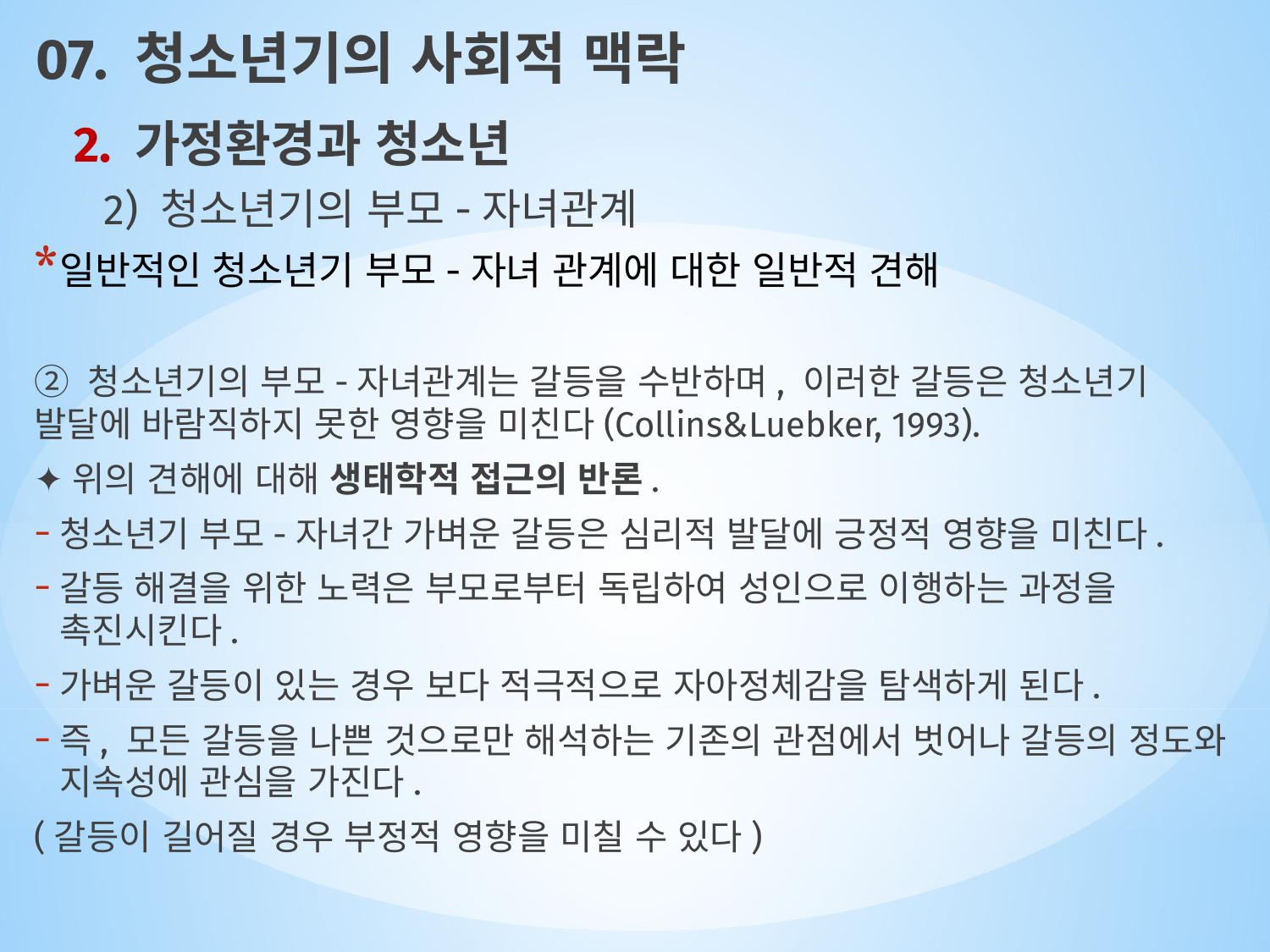

07. 청소년기의 사회적 맥락
2. 가정환경과 청소년

2) 청소년기의 부모-자녀관계
일반적인 청소년기 부모-자녀 관계에 대한 일반적 견해

② 청소년기의 부모-자녀관계는 갈등을 수반하며, 이러한 갈등은 청소년기 발달에 바람직하지 못한 영향을 미친다(Collins&Luebker, 1993).
✦위의 견해에 대해 생태학적 접근의 반론.
청소년기 부모-자녀간 가벼운 갈등은 심리적 발달에 긍정적 영향을 미친다.
갈등 해결을 위한 노력은 부모로부터 독립하여 성인으로 이행하는 과정을 촉진시킨다.
가벼운 갈등이 있는 경우 보다 적극적으로 자아정체감을 탐색하게 된다.
즉, 모든 갈등을 나쁜 것으로만 해석하는 기존의 관점에서 벗어나 갈등의 정도와 지속성에 관심을 가진다.
(갈등이 길어질 경우 부정적 영향을 미칠 수 있다)